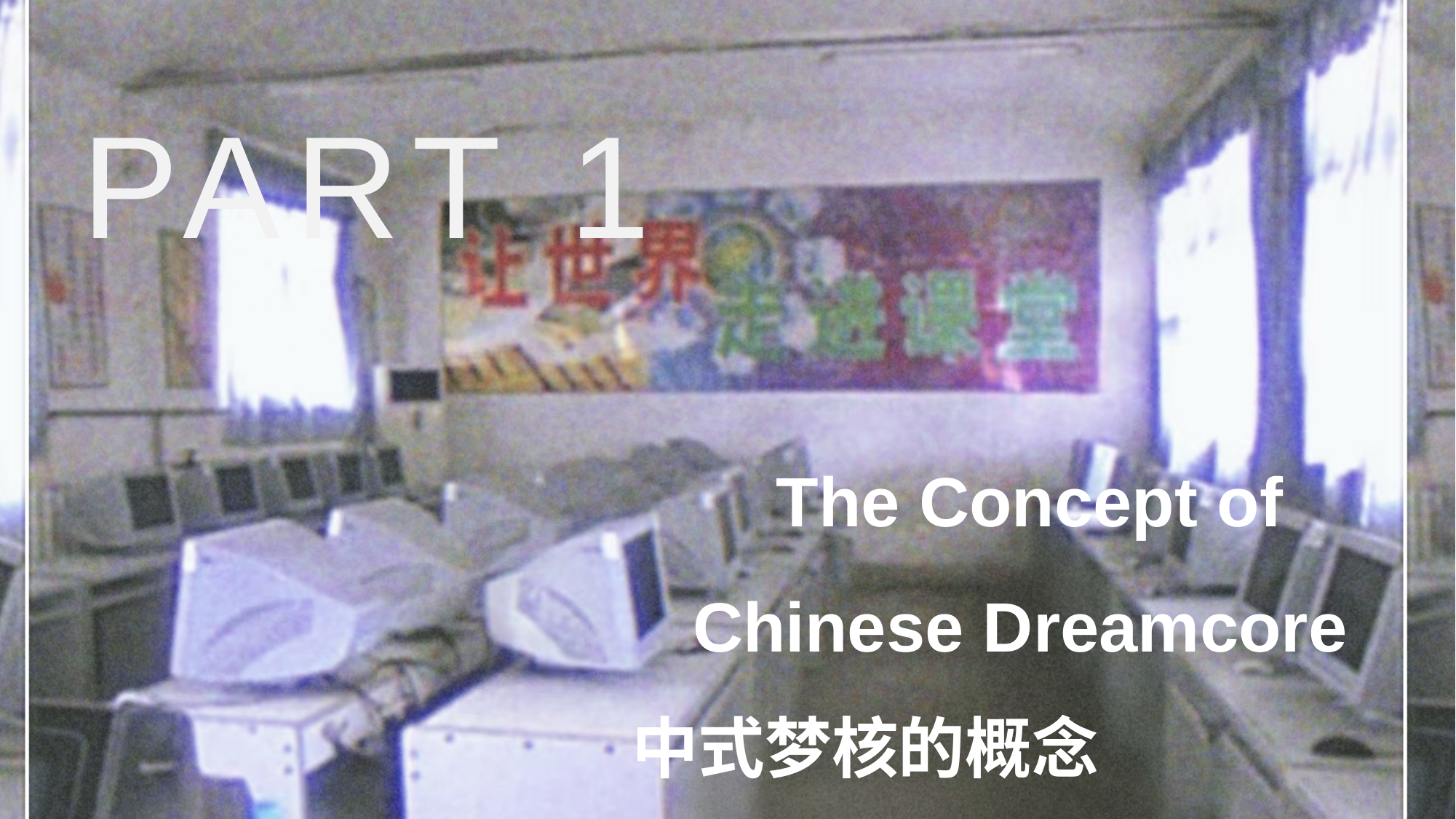

PART 1
The Concept of Chinese Dreamcore
中式梦核的概念